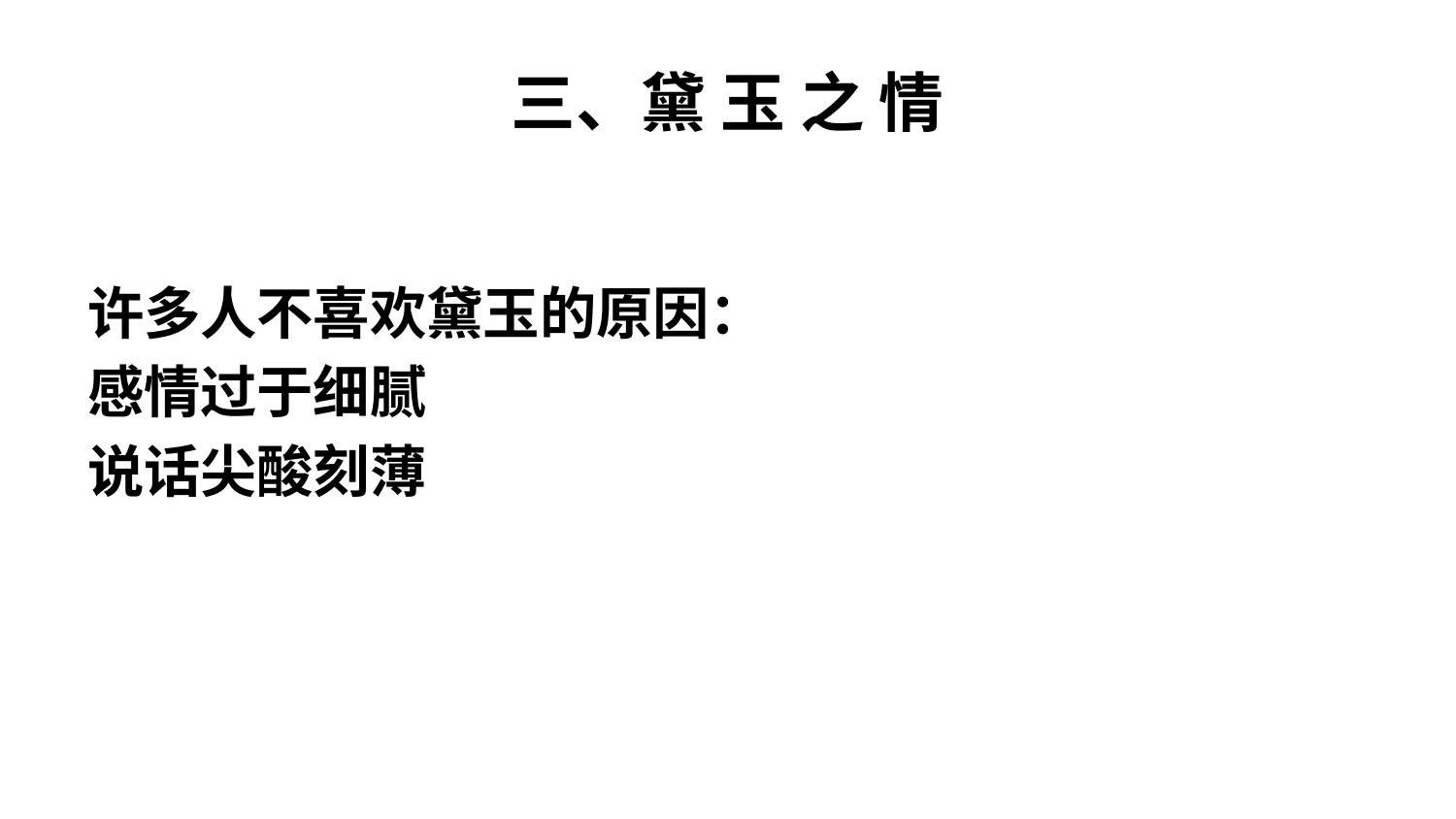

# 三、黛 玉 之 情

许多人不喜欢黛玉的原因：
感情过于细腻
说话尖酸刻薄